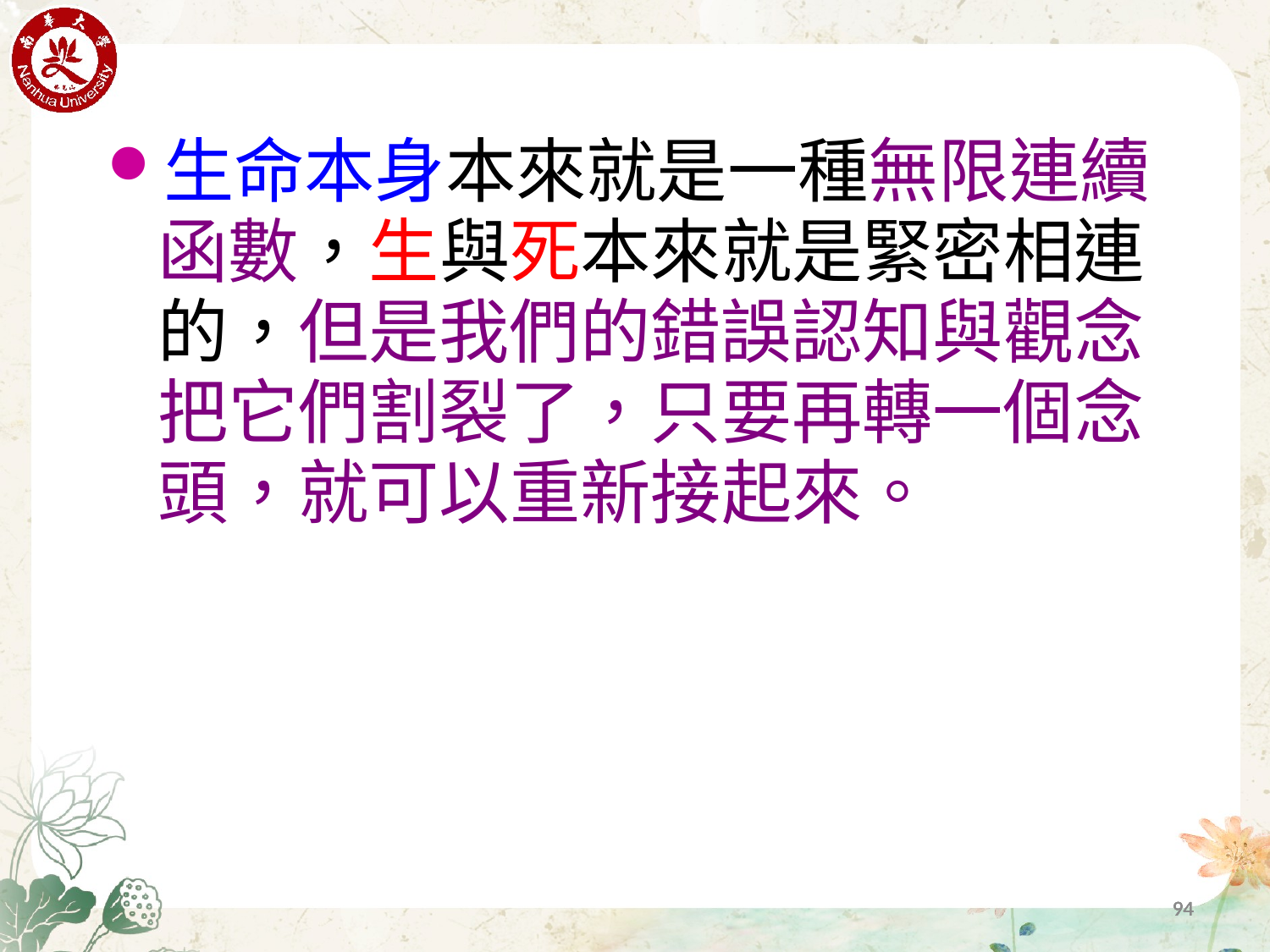

生命本身本來就是一種無限連續函數，生與死本來就是緊密相連的，但是我們的錯誤認知與觀念把它們割裂了，只要再轉一個念頭，就可以重新接起來。
94
94
94
94
94